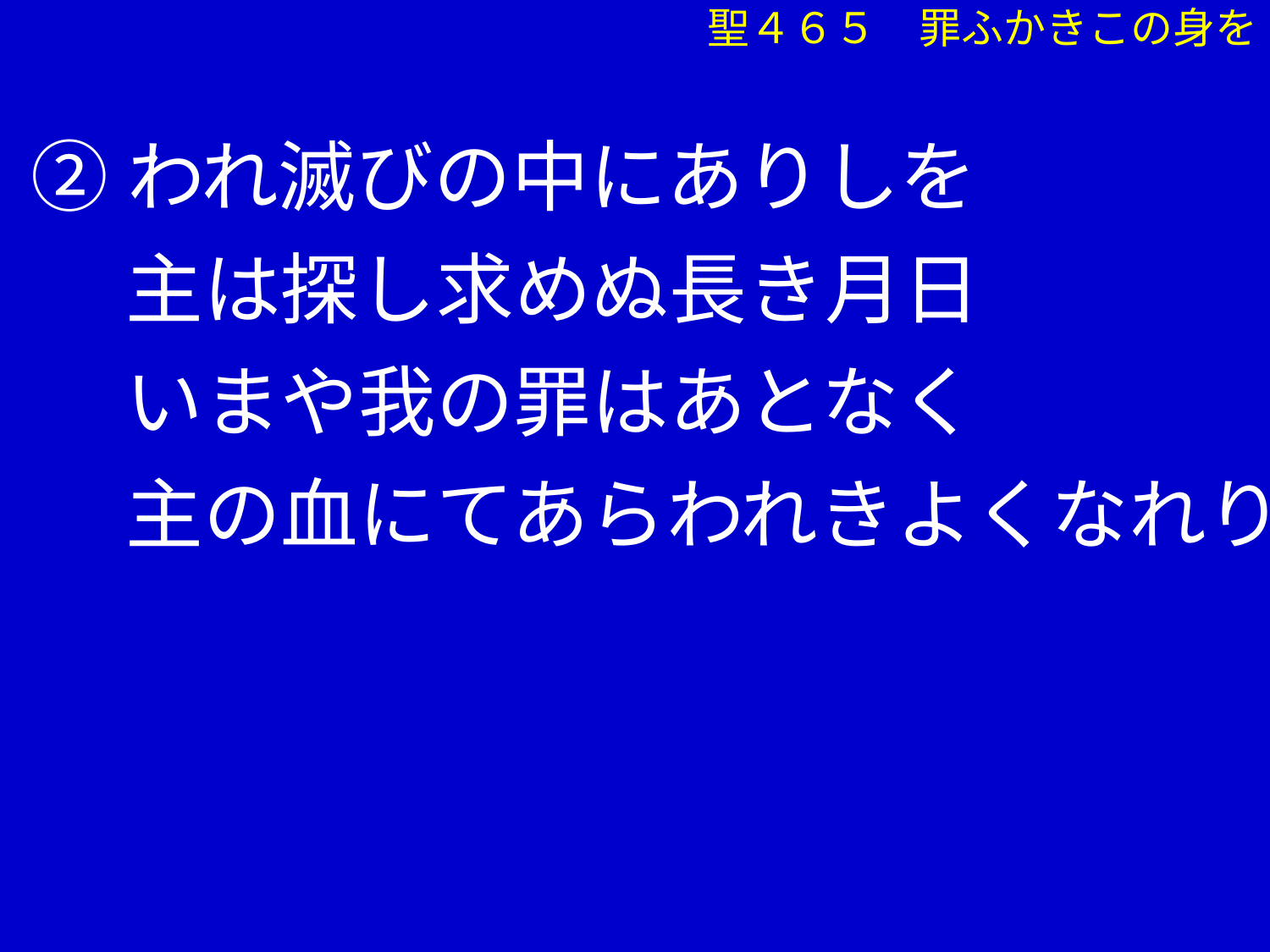

聖４６５　罪ふかきこの身を
②われ滅びの中にありしを
　 主は探し求めぬ長き月日
　 いまや我の罪はあとなく
　 主の血にてあらわれきよくなれり